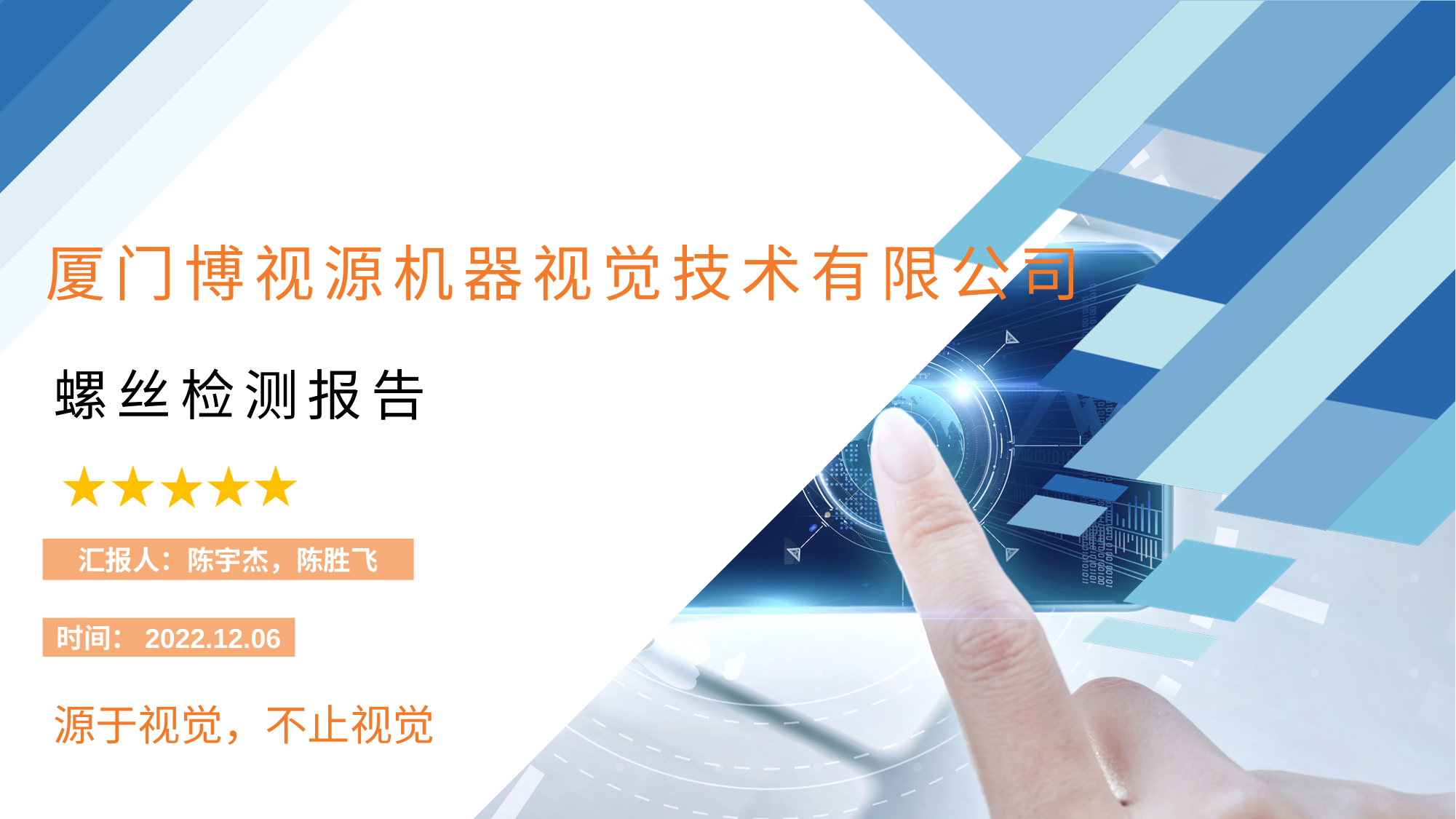

厦门博视源机器视觉技术有限公司
螺丝检测报告

汇报人：陈宇杰，陈胜飞
时间：2022.12.06
源于视觉，不止视觉